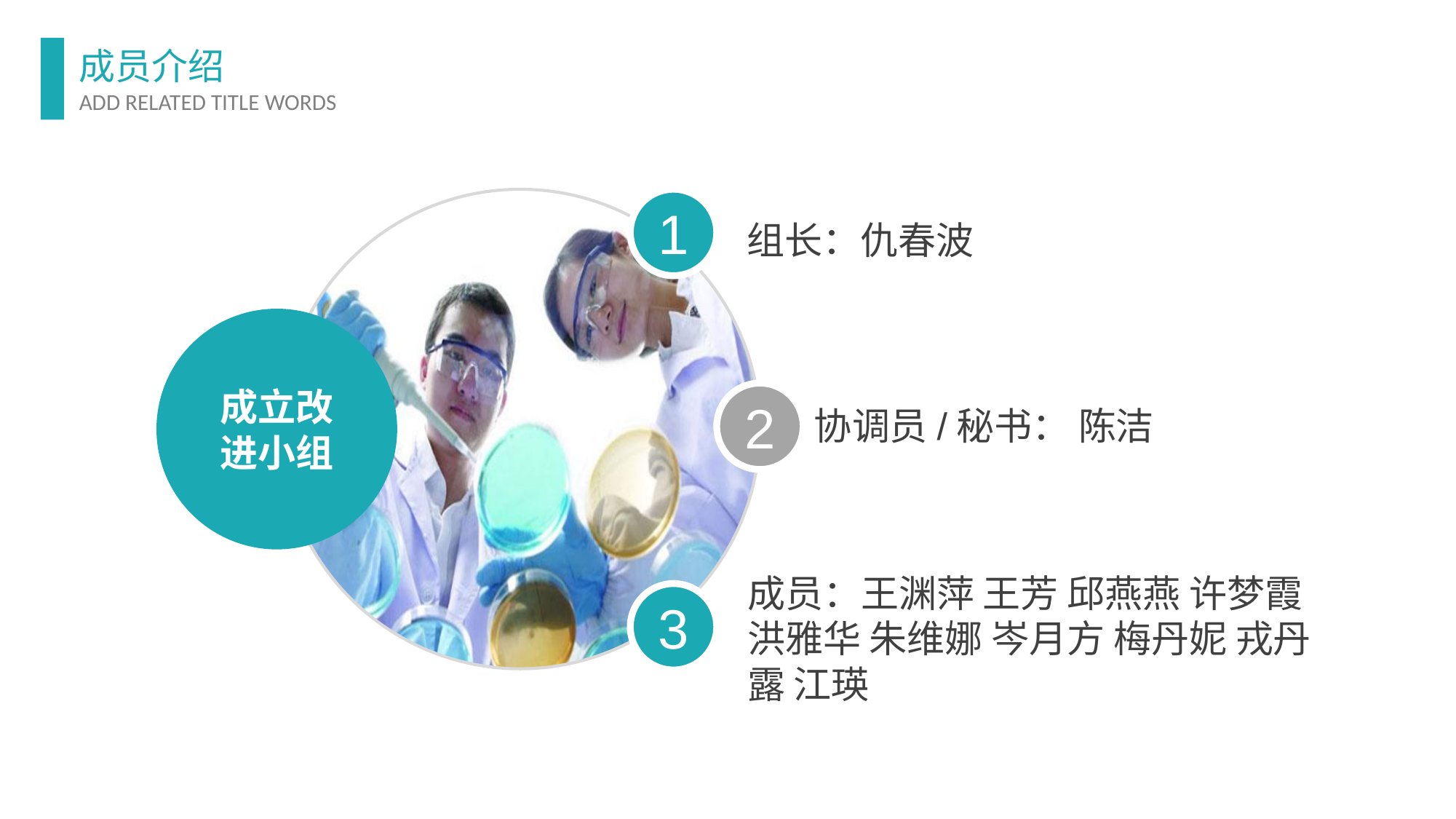

成员介绍
ADD RELATED TITLE WORDS

1
组长：仇春波
成立改
进小组
2
协调员/秘书： 陈洁
成员：王渊萍 王芳 邱燕燕 许梦霞 洪雅华 朱维娜 岑月方 梅丹妮 戎丹露 江瑛
3